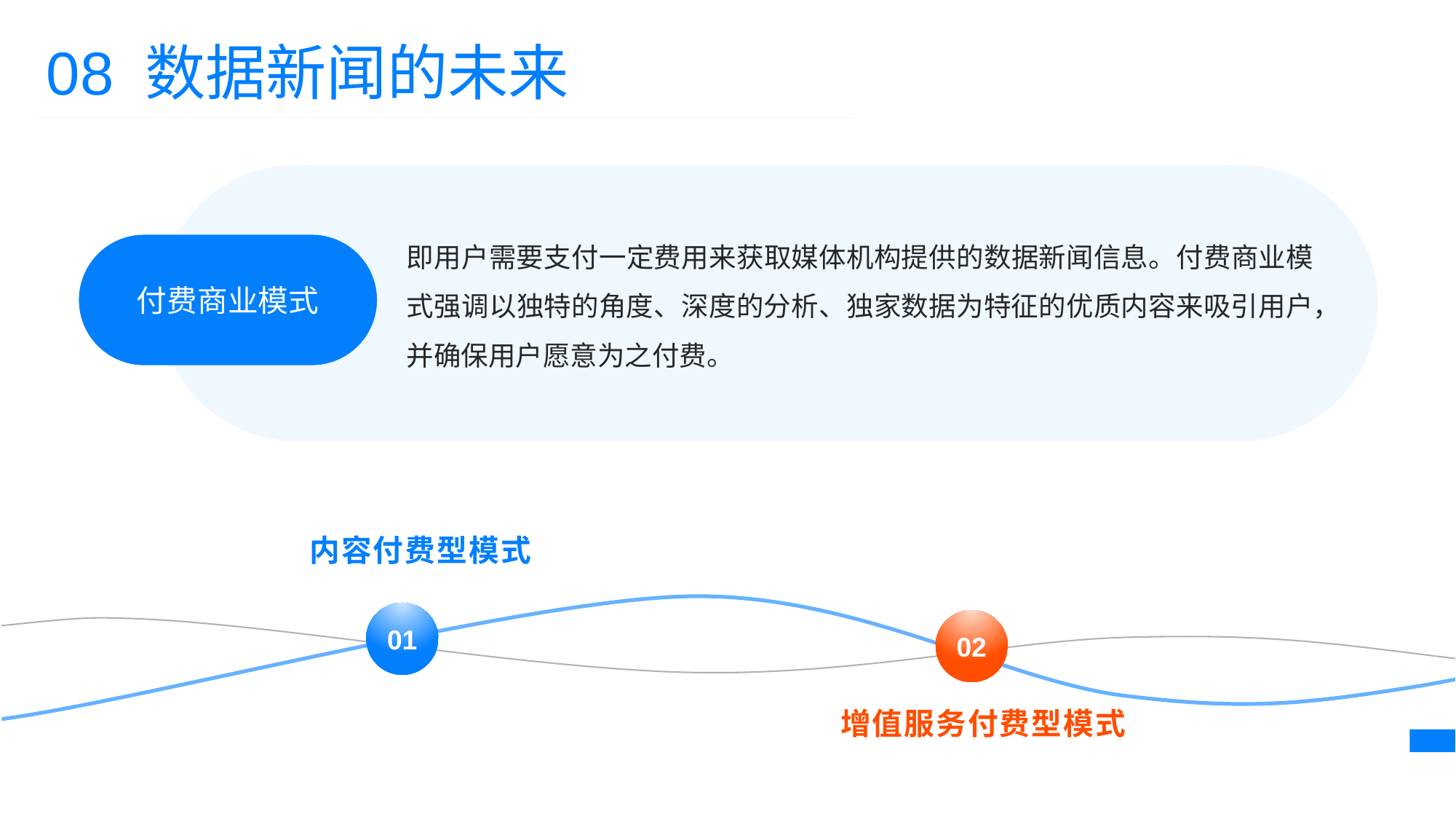

08 数据新闻的未来

即用户需要支付一定费用来获取媒体机构提供的数据新闻信息。付费商业模式强调以独特的角度、深度的分析、独家数据为特征的优质内容来吸引用户，并确保用户愿意为之付费。
付费商业模式
内容付费型模式

01
02

增值服务付费型模式